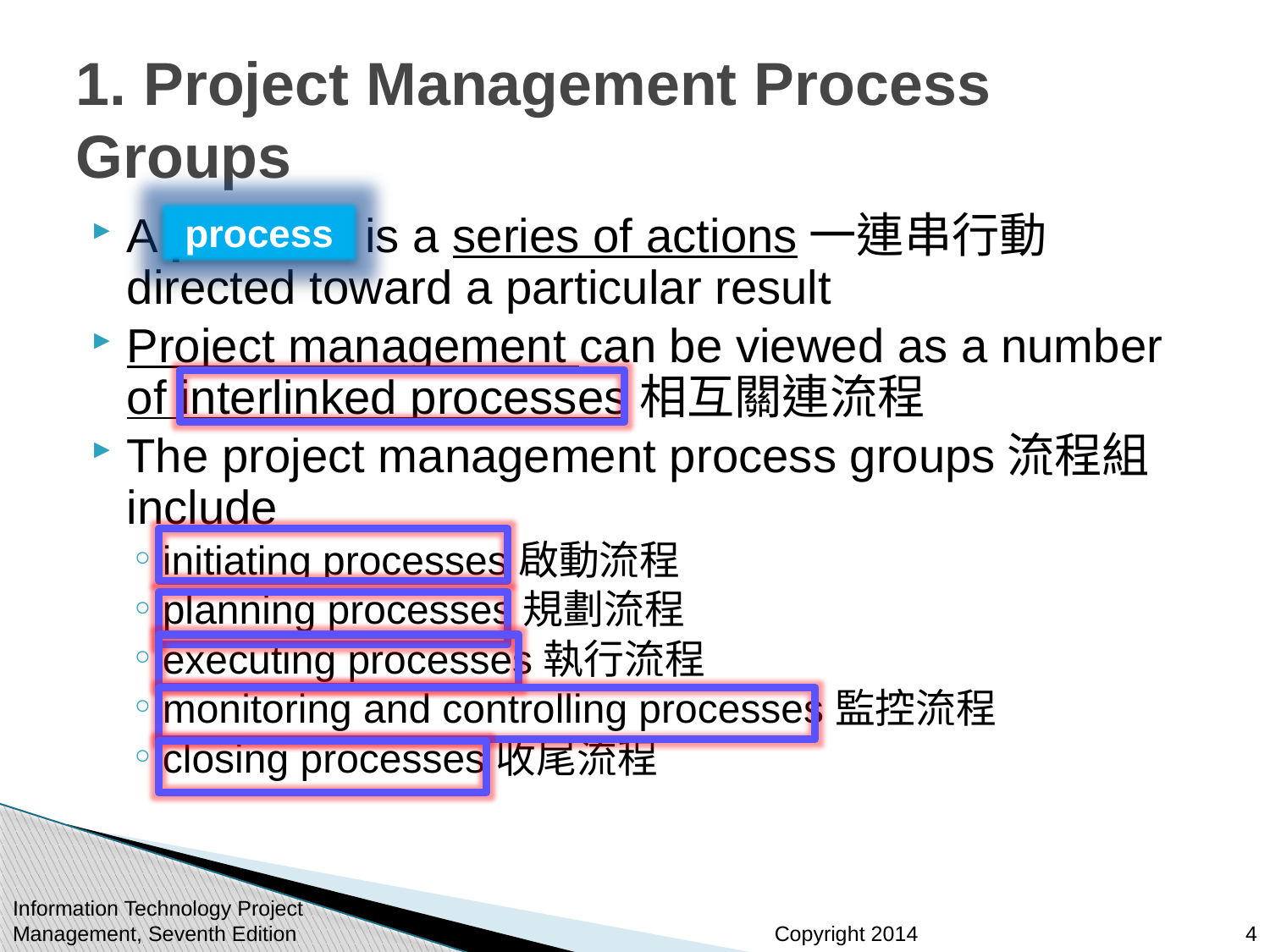

# 1. Project Management Process Groups
process
A process is a series of actions一連串行動directed toward a particular result
Project management can be viewed as a number of interlinked processes相互關連流程
The project management process groups流程組include
initiating processes啟動流程
planning processes規劃流程
executing processes執行流程
monitoring and controlling processes監控流程
closing processes收尾流程

Information Technology Project Management, Seventh Edition
4